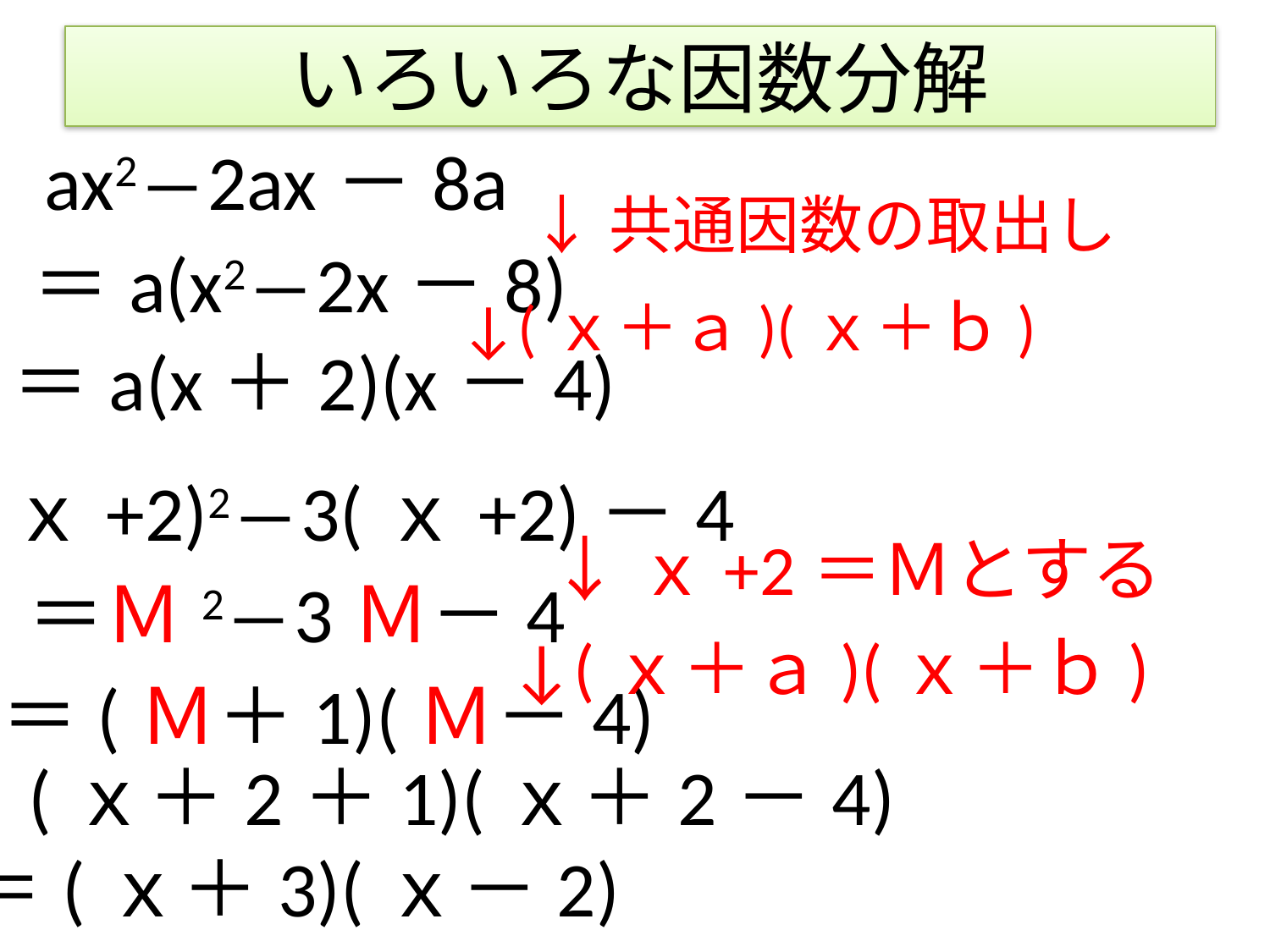

いろいろな因数分解
ax2―2ax－8a
↓共通因数の取出し
＝a(x2―2x－8)
↓(ｘ＋ａ)(ｘ＋ｂ)
＝a(x＋2)(x－4)
(ｘ+2)2―3(ｘ+2)－4
↓ｘ+2＝Ｍとする
＝Ｍ2―3Ｍ－4
↓(ｘ＋ａ)(ｘ＋ｂ)
＝(Ｍ＋1)(Ｍ－4)
＝(ｘ＋2＋1)(ｘ＋2－4)
＝(ｘ＋3)(ｘ－2)